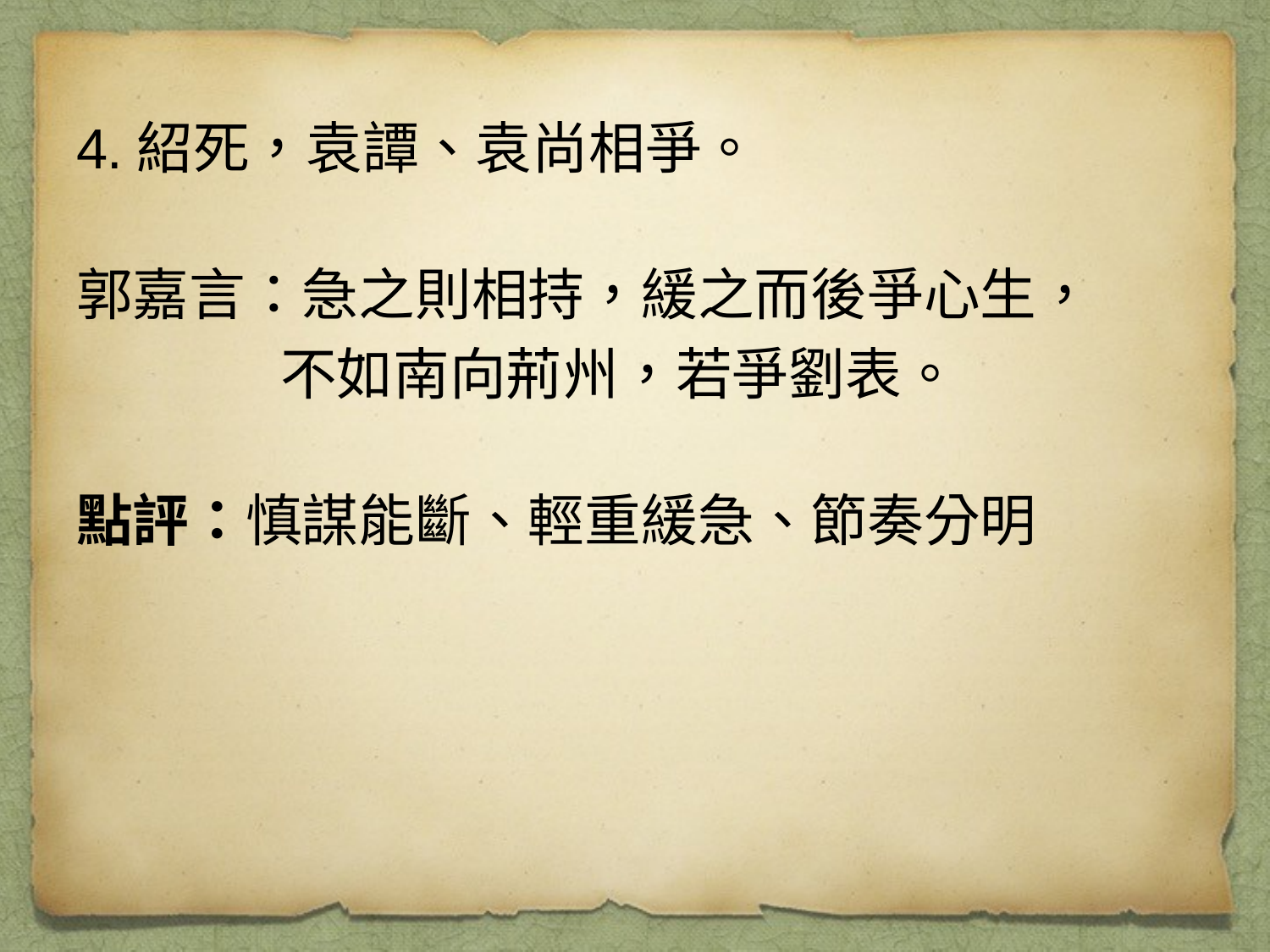

#
4.紹死，袁譚、袁尚相爭。
郭嘉言：急之則相持，緩之而後爭心生，
               不如南向荊州，若爭劉表。
點評：慎謀能斷、輕重緩急、節奏分明